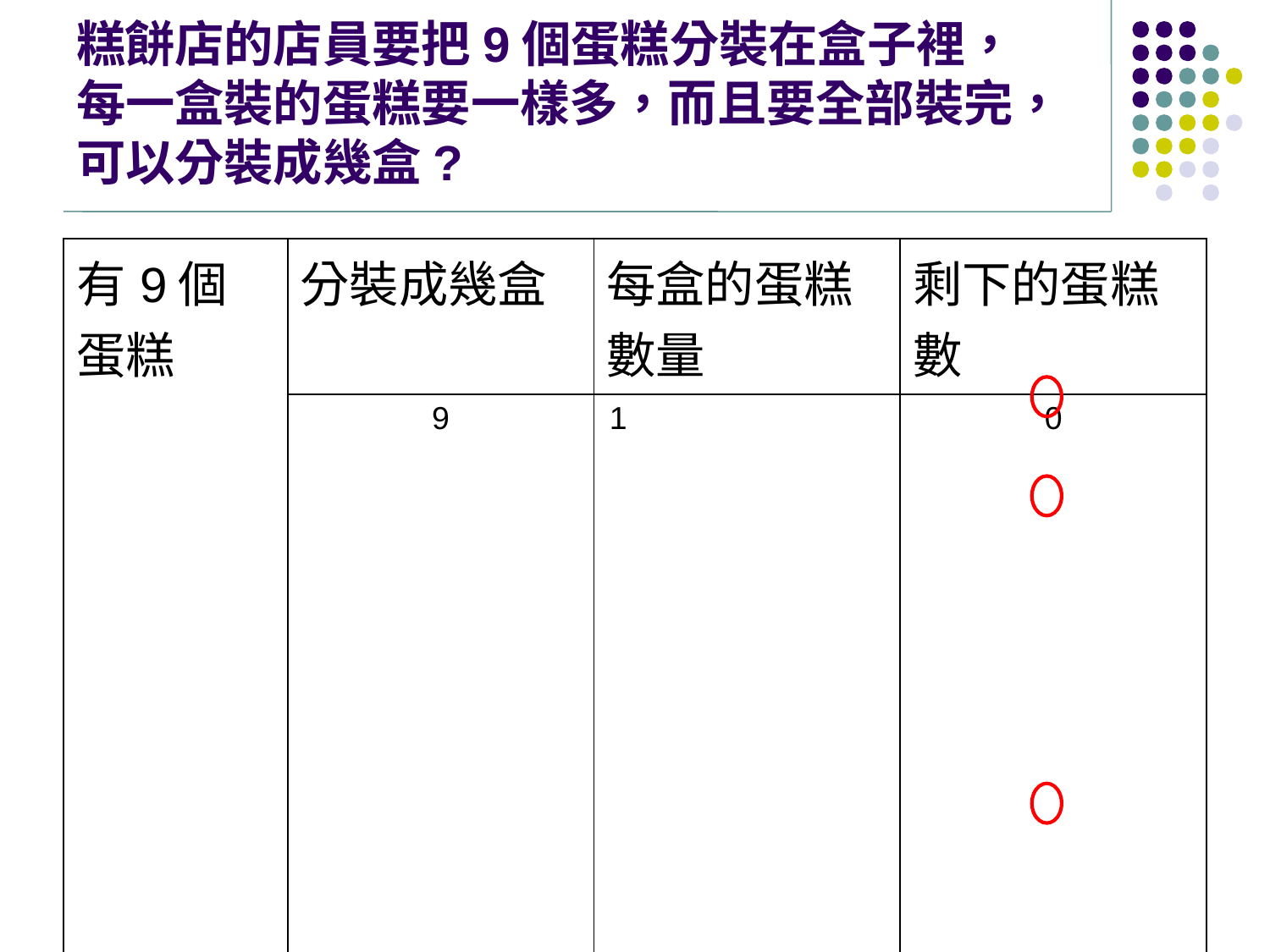

# 糕餅店的店員要把9個蛋糕分裝在盒子裡， 每一盒裝的蛋糕要一樣多，而且要全部裝完，可以分裝成幾盒?
| 有9個蛋糕 | 分裝成幾盒 | 每盒的蛋糕數量 | 剩下的蛋糕數 |
| --- | --- | --- | --- |
|  | 9 | 1 | 0 |
|  | 4 | 2 | 1 |
|  | 3 | 3 | 0 |
|  | 2 | 4 | 1 |
|  | 1 | 5 | 4 |
|  | 1 | 6 | 3 |
|  | 1 | 7 | 2 |
|  | 1 | 8 | 1 |
|  | 1 | 9 | 0 |